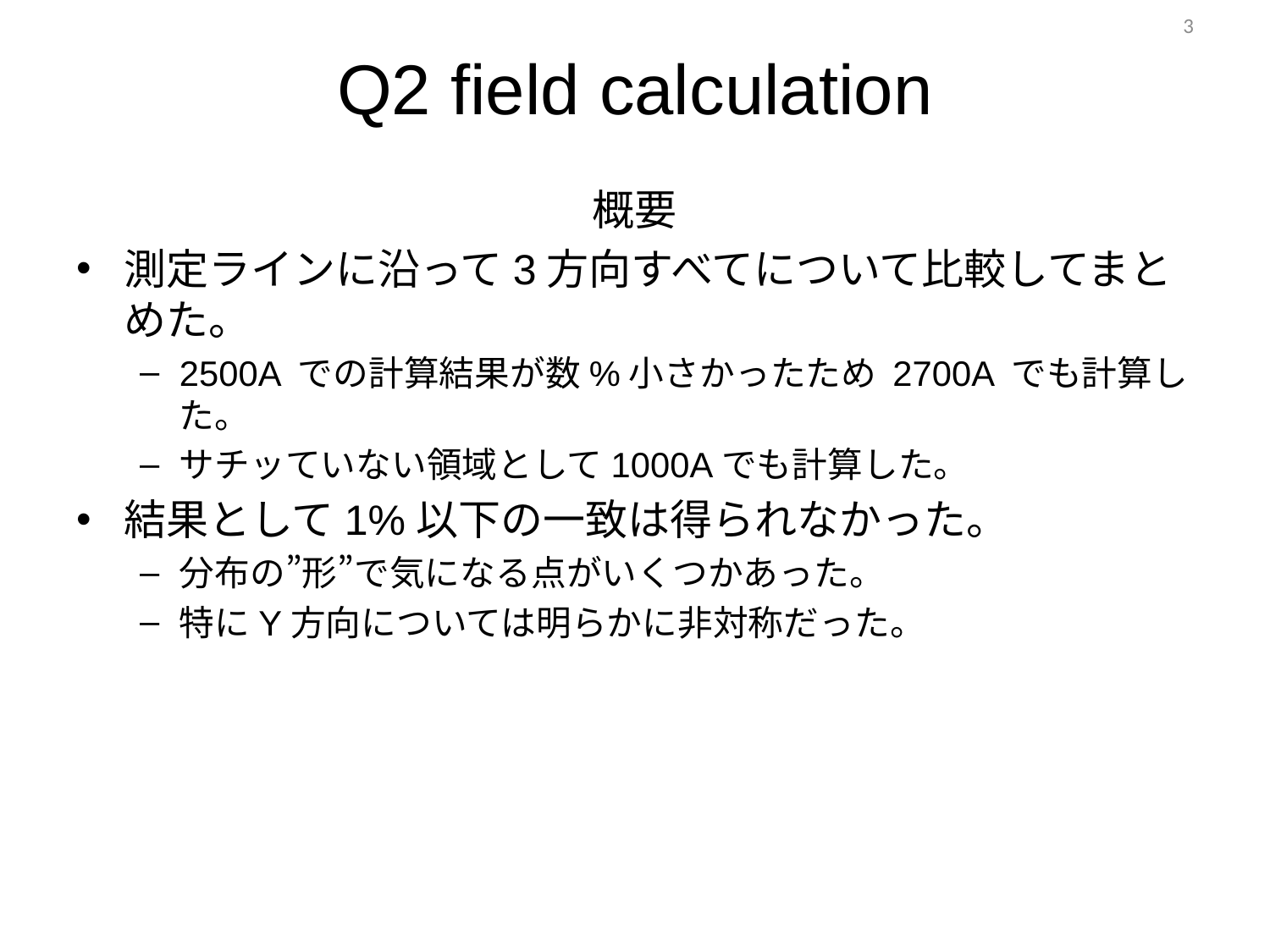

3
# Q2 field calculation
概要
測定ラインに沿って3方向すべてについて比較してまとめた。
2500A での計算結果が数%小さかったため 2700A でも計算した。
サチッていない領域として1000Aでも計算した。
結果として1%以下の一致は得られなかった。
分布の”形”で気になる点がいくつかあった。
特にY方向については明らかに非対称だった。